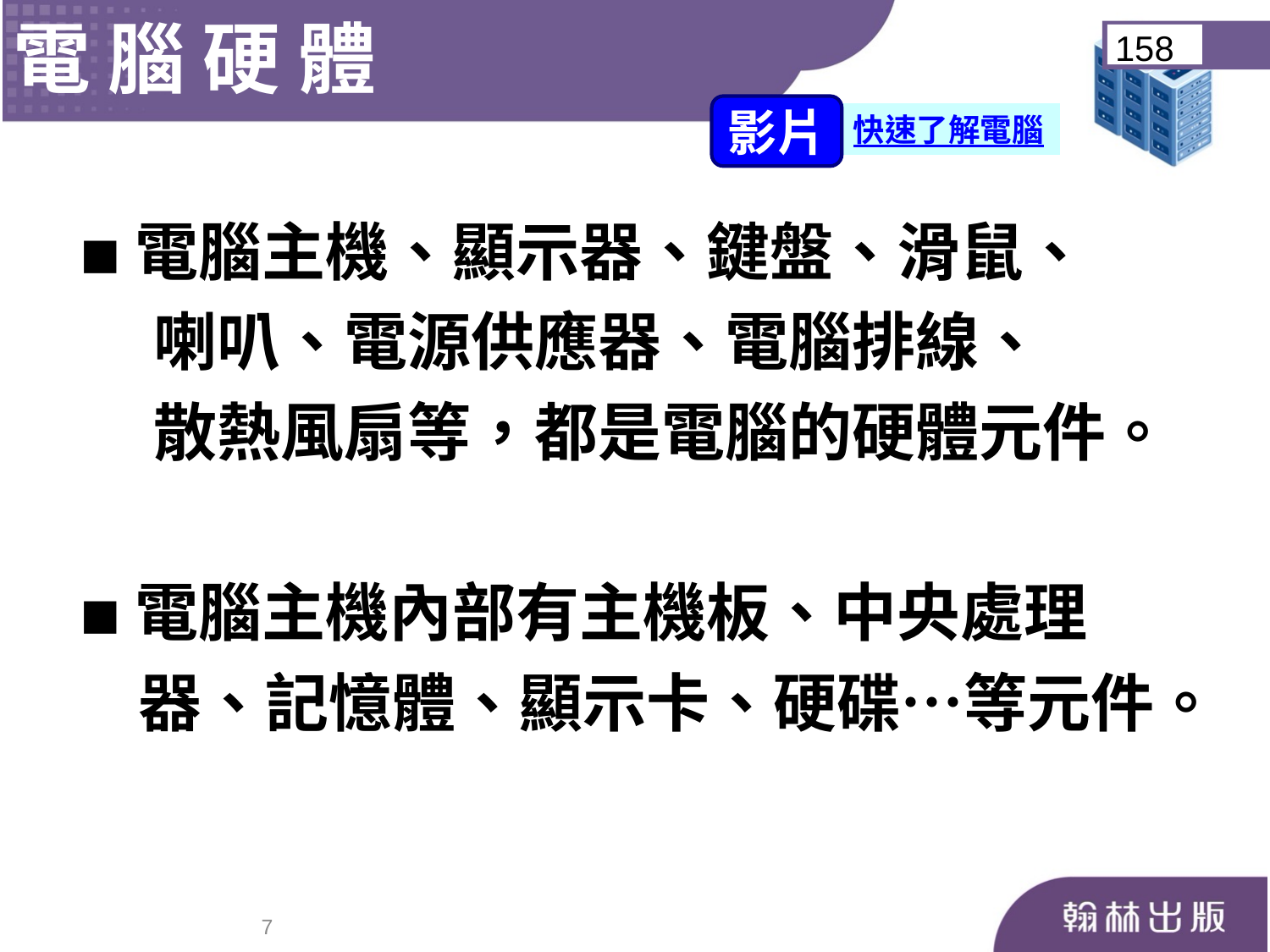

電 腦 硬 體
158
影片
快速了解電腦

◼︎電腦主機、顯示器、鍵盤、滑鼠、
    喇叭、電源供應器、電腦排線、
    散熱風扇等，都是電腦的硬體元件。

◼︎電腦主機內部有主機板、中央處理
   器、記憶體、顯示卡、硬碟⋯等元件。

7